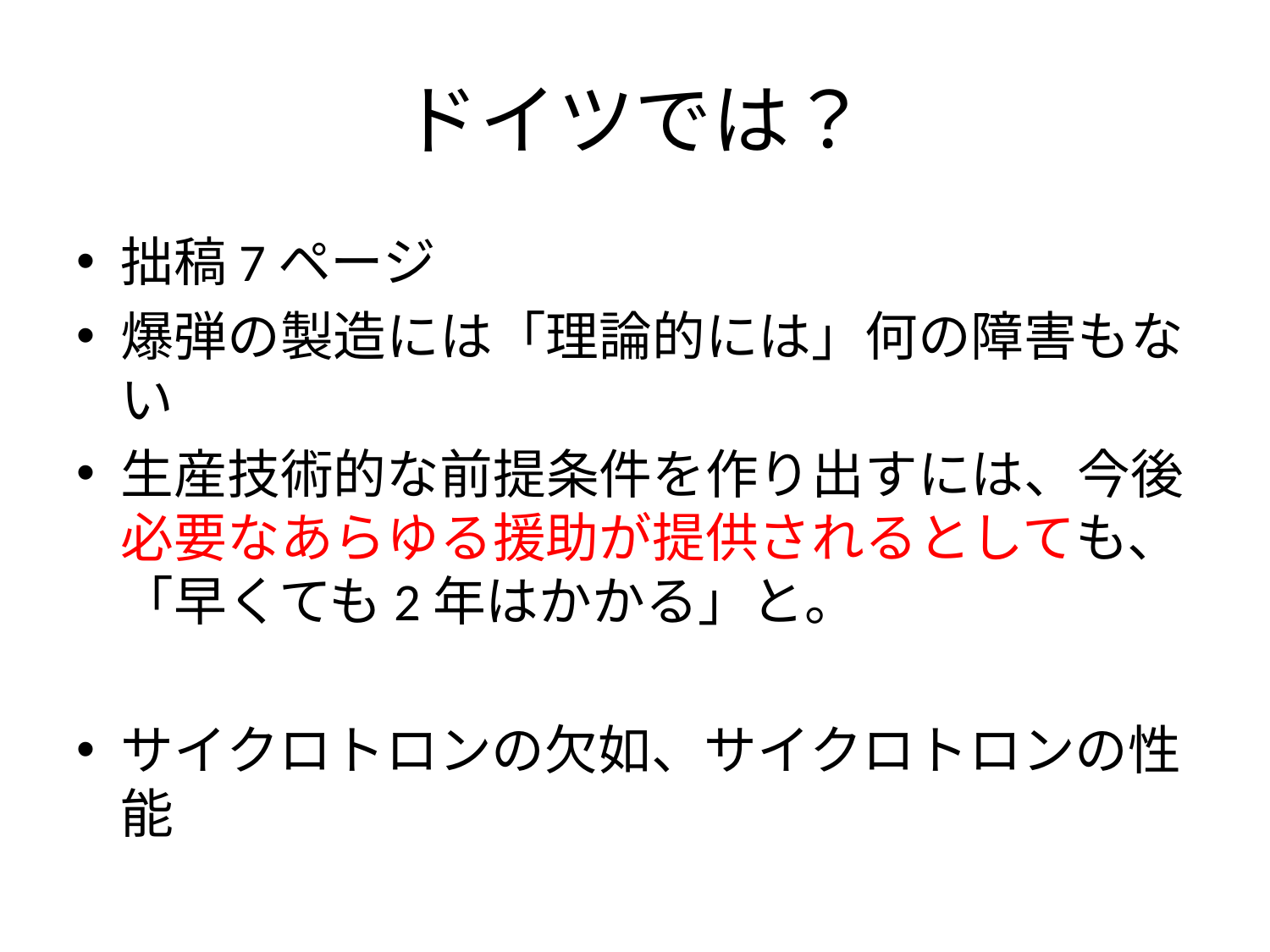

# ドイツでは？
拙稿7ページ
爆弾の製造には「理論的には」何の障害もない
生産技術的な前提条件を作り出すには、今後必要なあらゆる援助が提供されるとしても、「早くても2年はかかる」と。

サイクロトロンの欠如、サイクロトロンの性能